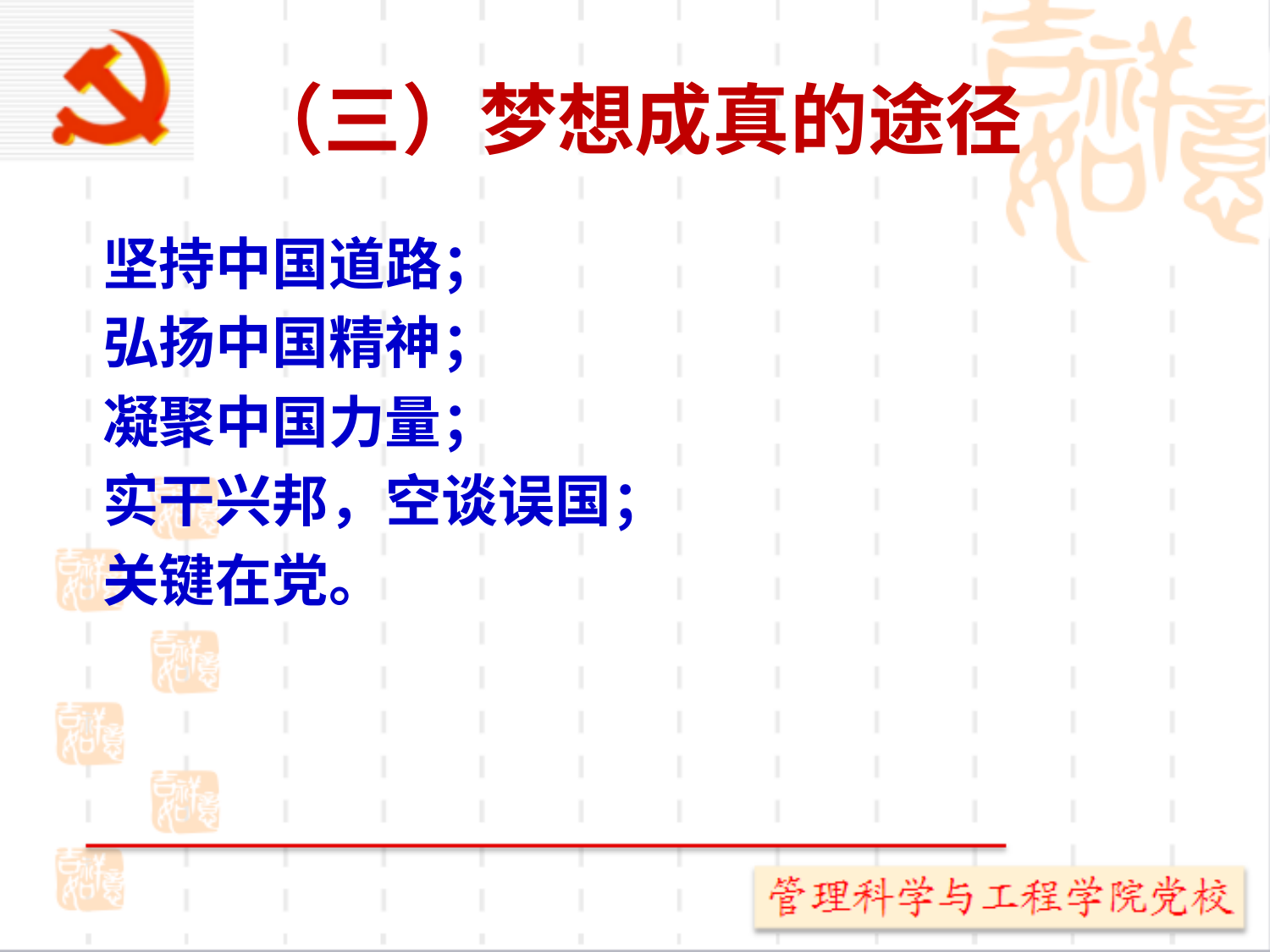

# （三）梦想成真的途径
 坚持中国道路；
 弘扬中国精神；
 凝聚中国力量；
 实干兴邦，空谈误国；
 关键在党。